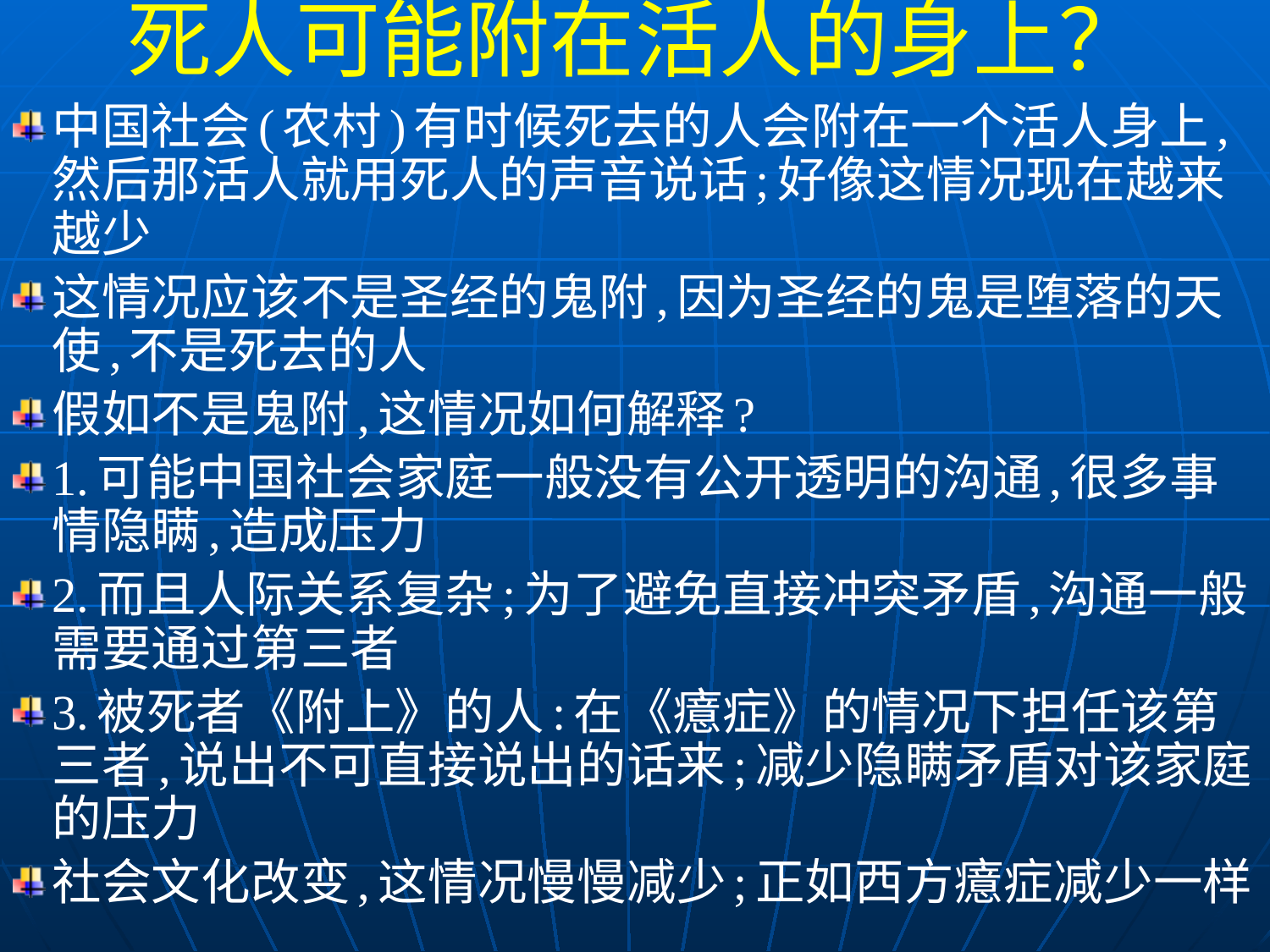

死人可能附在活人的身上？
中国社会(农村)有时候死去的人会附在一个活人身上,然后那活人就用死人的声音说话;好像这情况现在越来越少
这情况应该不是圣经的鬼附,因为圣经的鬼是堕落的天使,不是死去的人
假如不是鬼附,这情况如何解释?
1.可能中国社会家庭一般没有公开透明的沟通,很多事情隐瞒,造成压力
2.而且人际关系复杂;为了避免直接冲突矛盾,沟通一般需要通过第三者
3.被死者《附上》的人:在《癔症》的情况下担任该第三者,说出不可直接说出的话来;减少隐瞒矛盾对该家庭的压力
社会文化改变,这情况慢慢减少;正如西方癔症减少一样